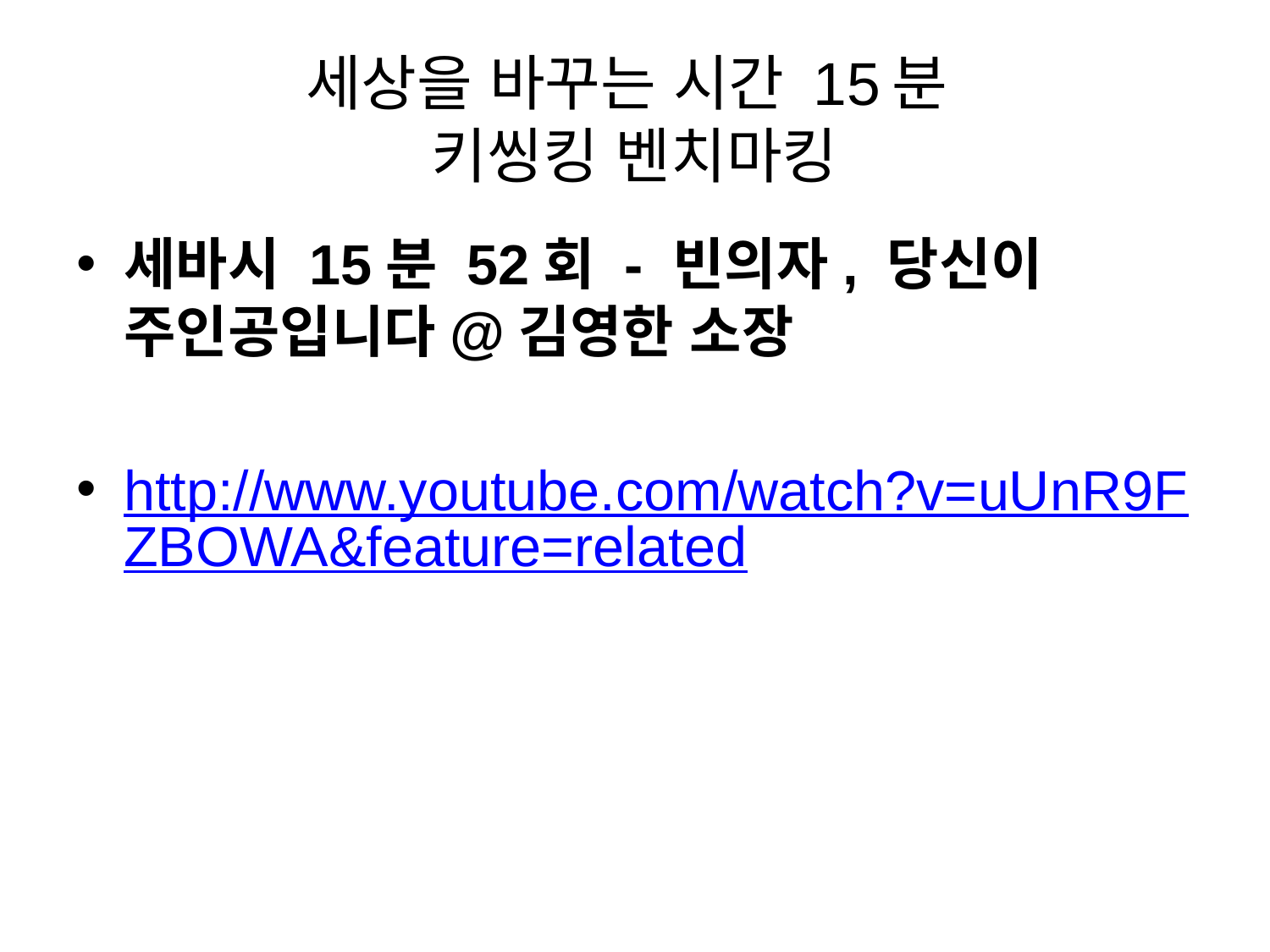

# 세상을 바꾸는 시간 15분 키씽킹 벤치마킹
세바시 15분 52회 - 빈의자, 당신이 주인공입니다@김영한 소장

http://www.youtube.com/watch?v=uUnR9FZBOWA&feature=related